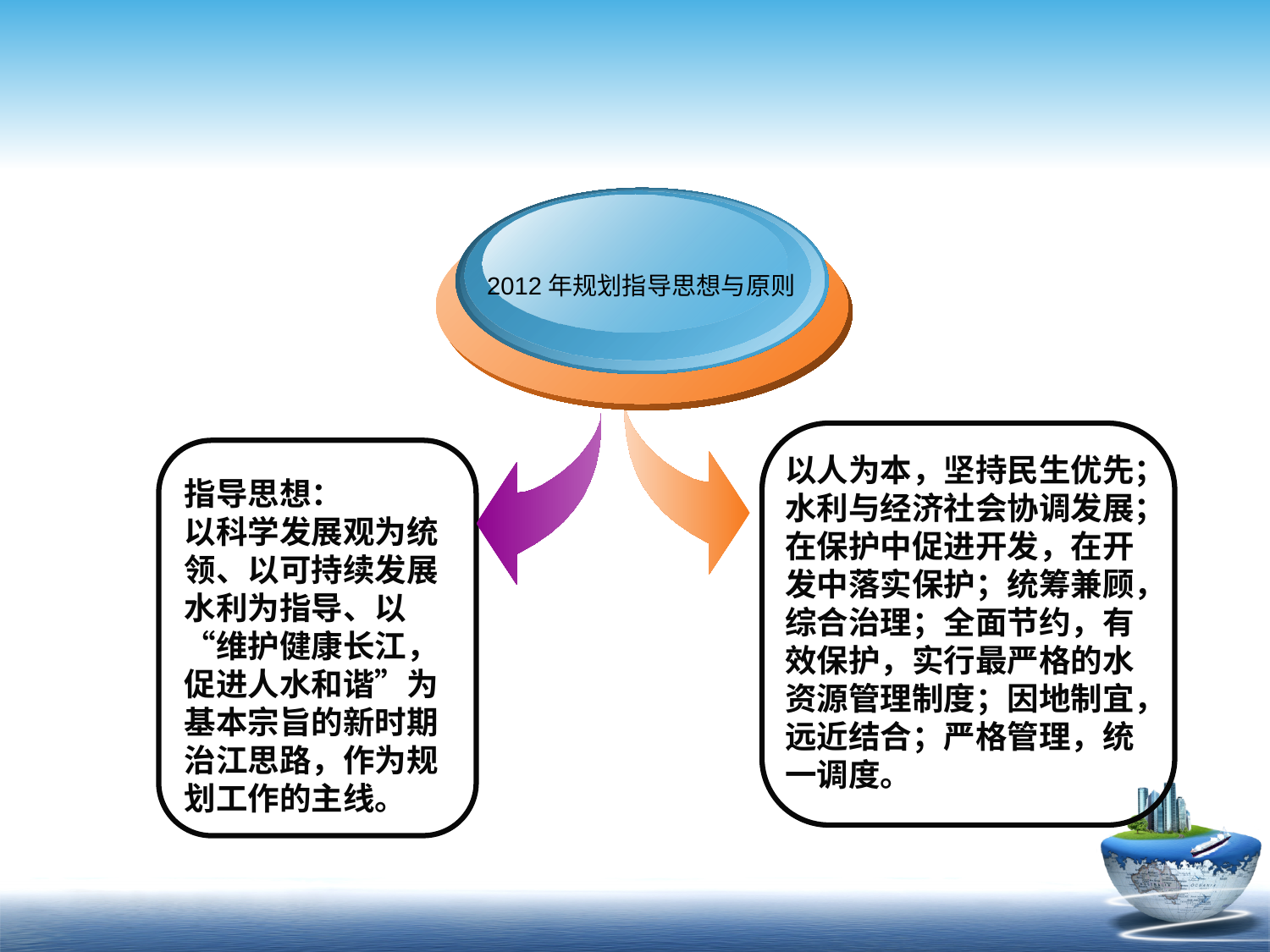

2012年规划指导思想与原则

以人为本，坚持民生优先；水利与经济社会协调发展；在保护中促进开发，在开发中落实保护；统筹兼顾，综合治理；全面节约，有效保护，实行最严格的水资源管理制度；因地制宜，远近结合；严格管理，统一调度。
指导思想：
以科学发展观为统领、以可持续发展水利为指导、以“维护健康长江，促进人水和谐”为基本宗旨的新时期治江思路，作为规划工作的主线。